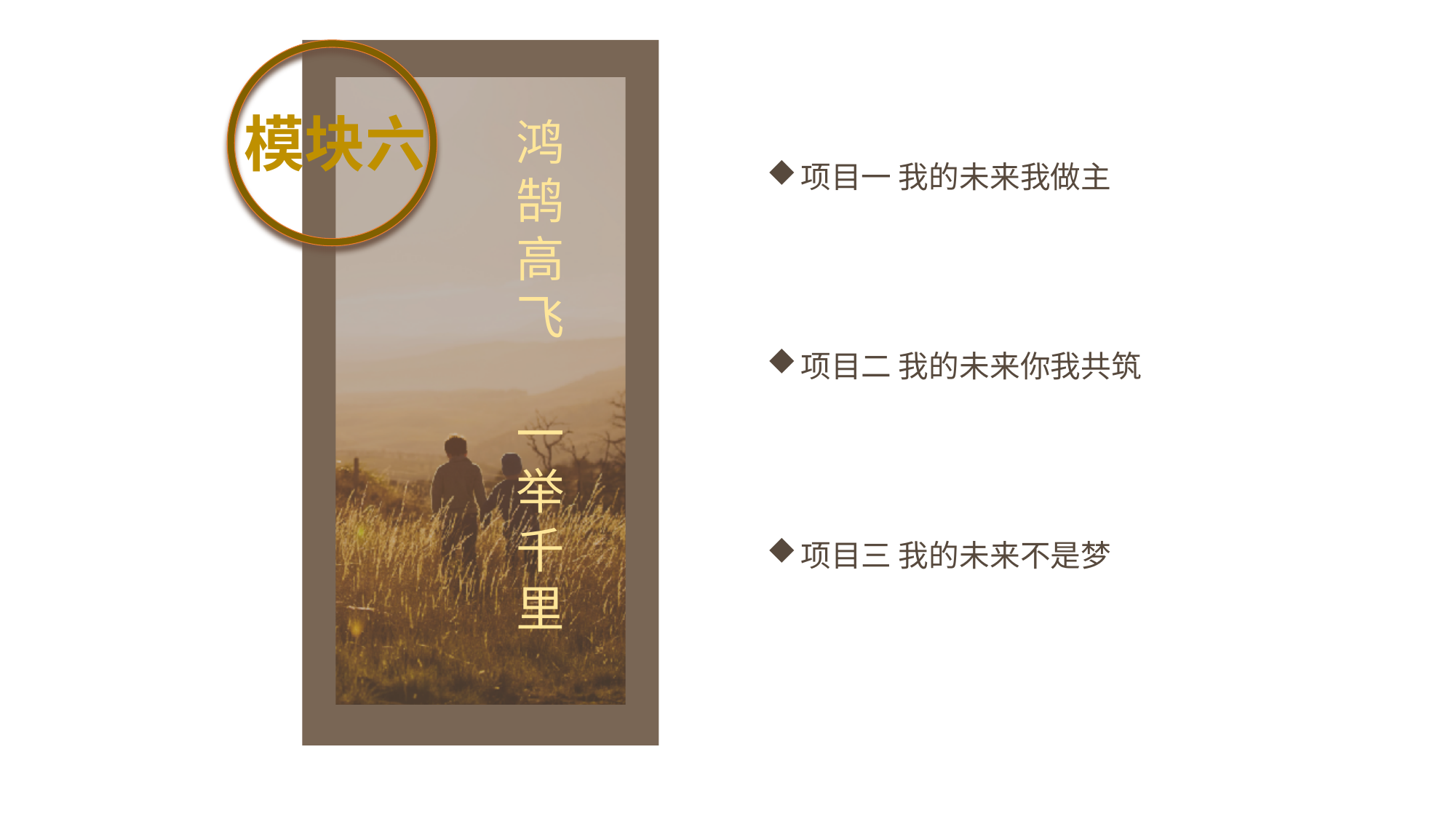

模块六
鸿鹄高飞	一举千里
项目一 我的未来我做主
项目二 我的未来你我共筑
项目三 我的未来不是梦